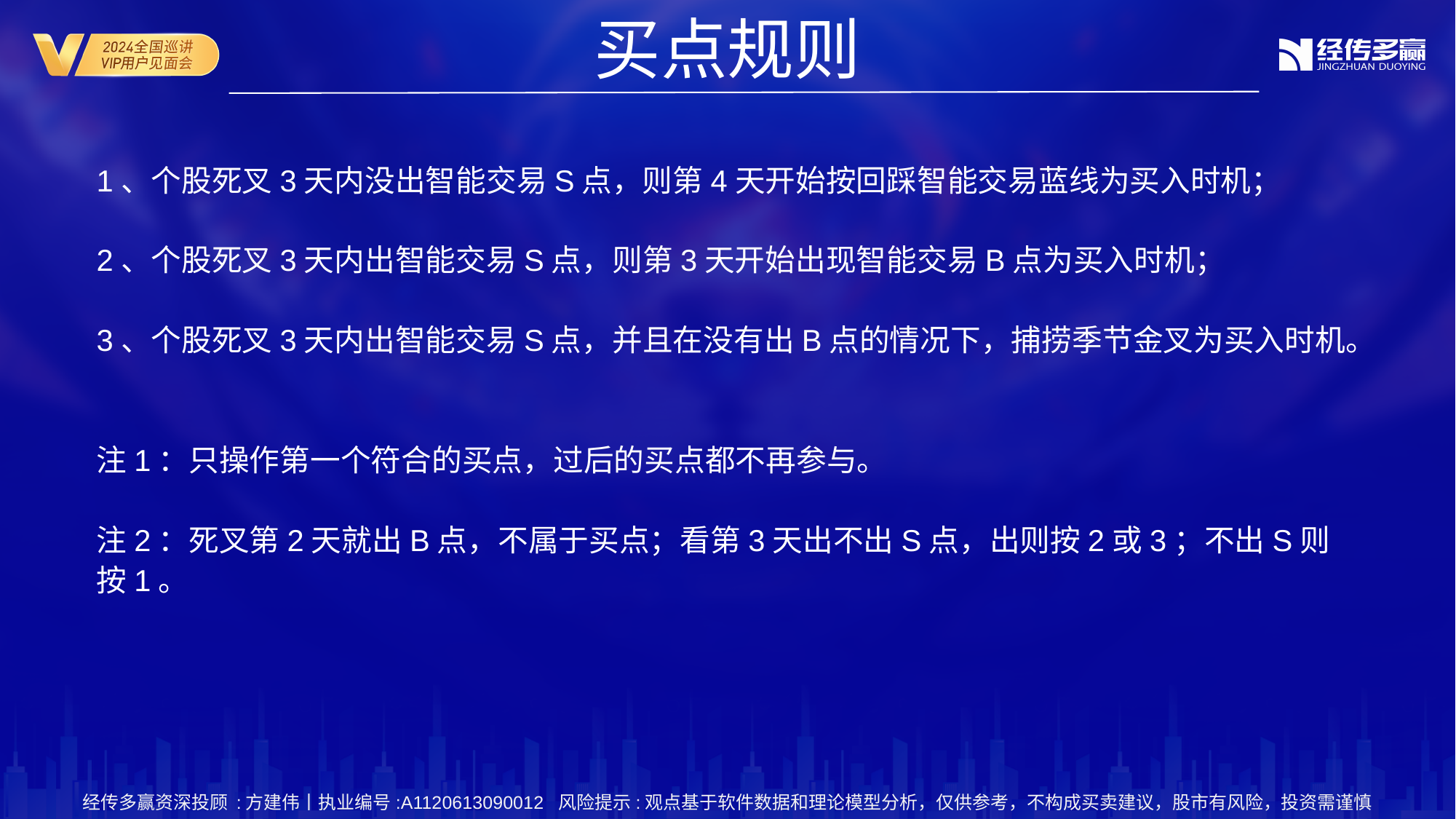

买点规则
1、个股死叉3天内没出智能交易S点，则第4天开始按回踩智能交易蓝线为买入时机；

2、个股死叉3天内出智能交易S点，则第3天开始出现智能交易B点为买入时机；

3、个股死叉3天内出智能交易S点，并且在没有出B点的情况下，捕捞季节金叉为买入时机。

注1：只操作第一个符合的买点，过后的买点都不再参与。

注2：死叉第2天就出B点，不属于买点；看第3天出不出S点，出则按2或3；不出S则按1。